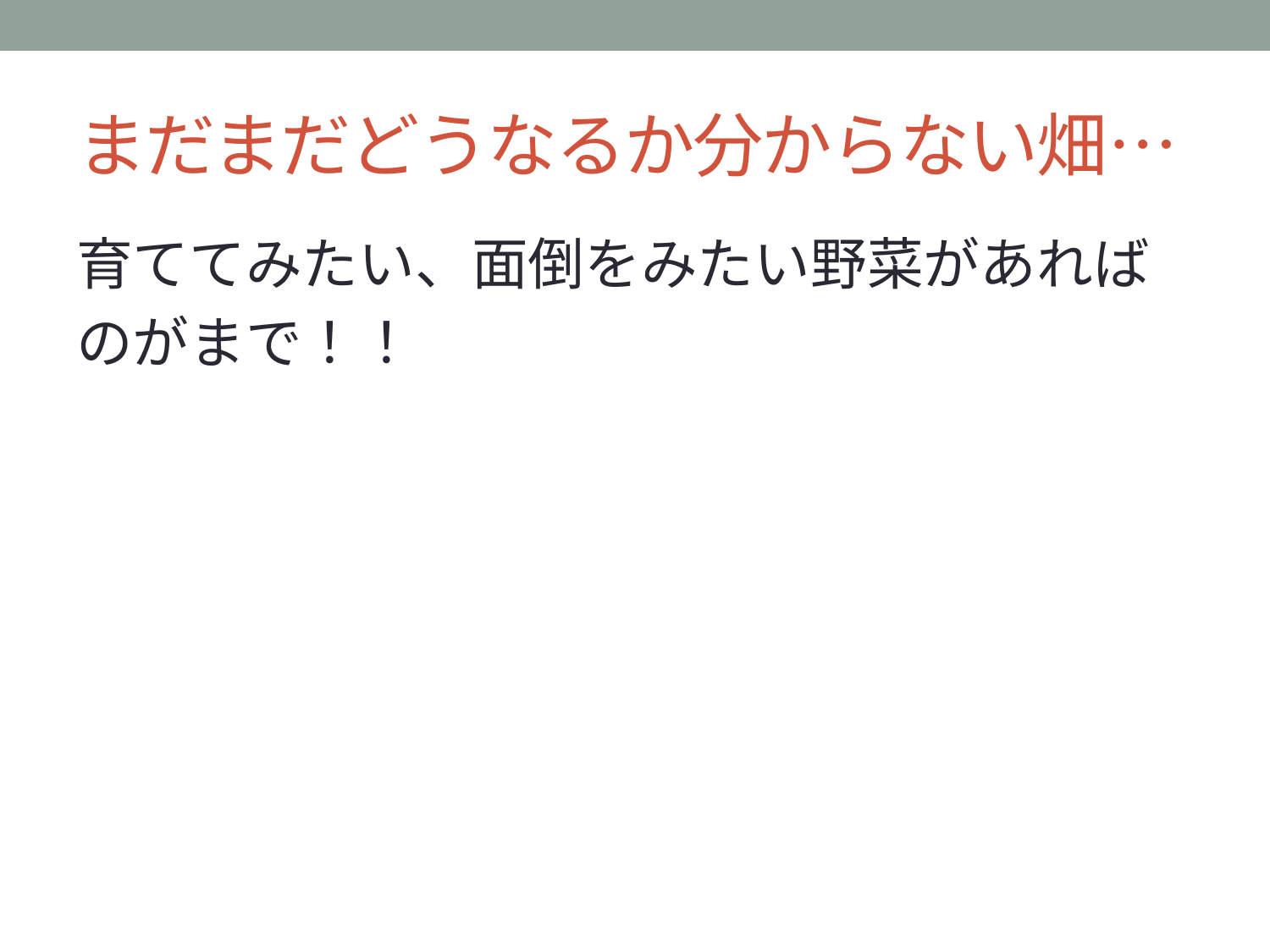

# まだまだどうなるか分からない畑…
育ててみたい、面倒をみたい野菜があれば
のがまで！！